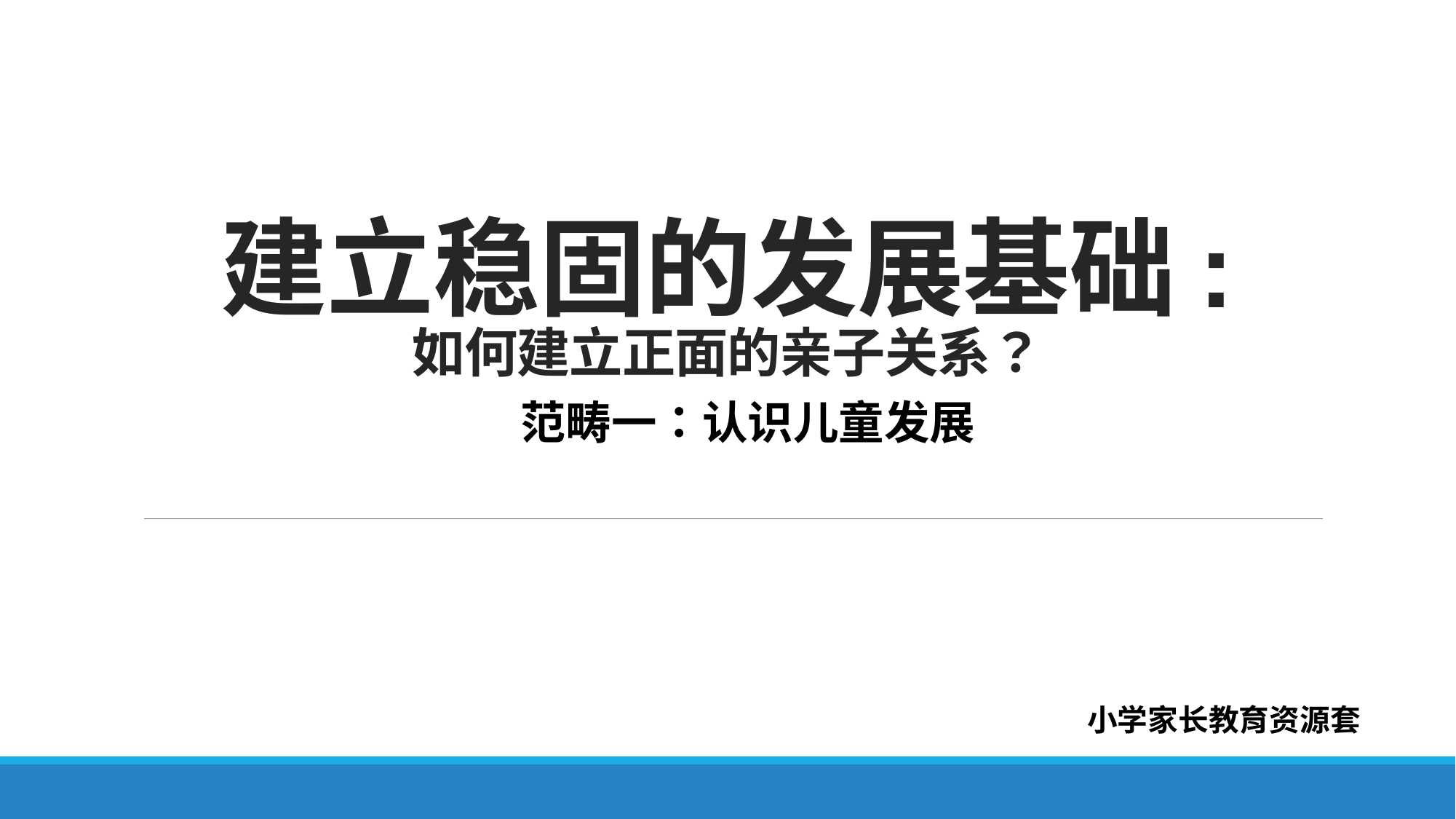

# 建立稳固的发展基础: 如何建立正面的亲子关系？
范畴一：认识儿童发展
小学家长教育资源套